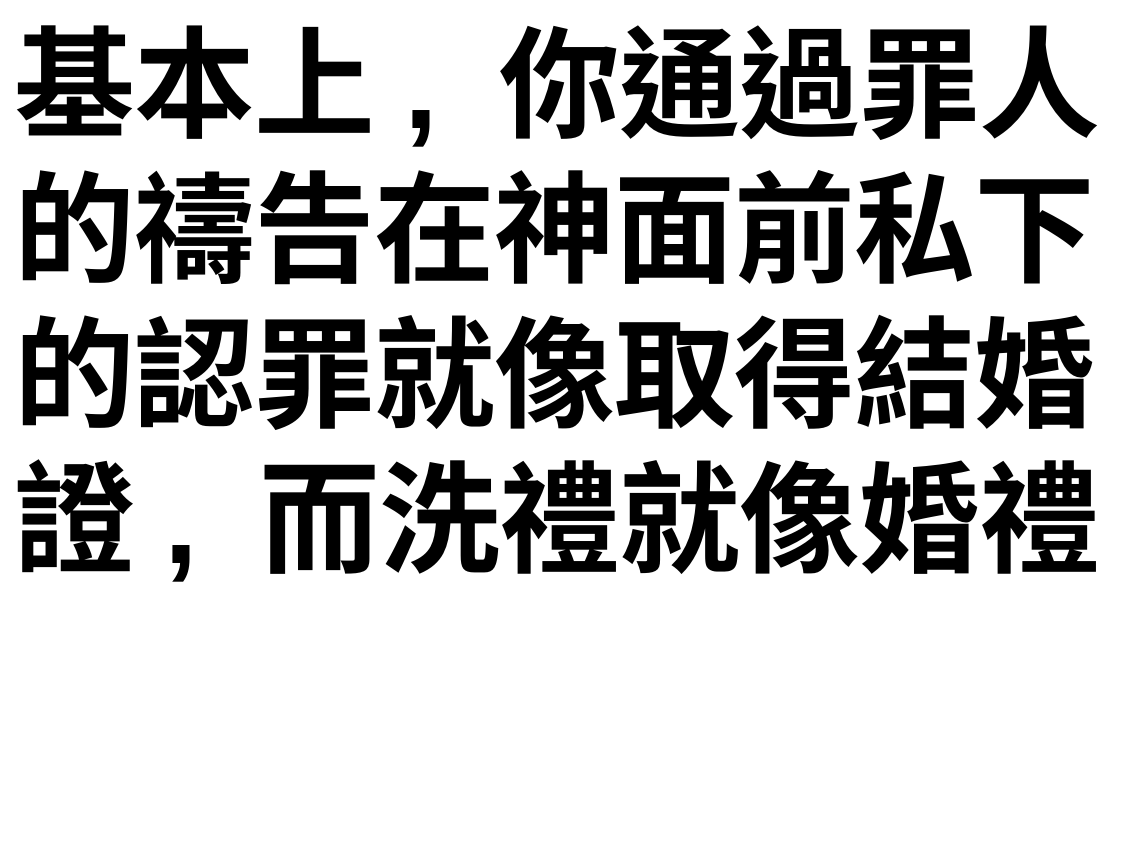

基本上, 你通過罪人的禱告在神面前私下的認罪就像取得結婚證, 而洗禮就像婚禮。